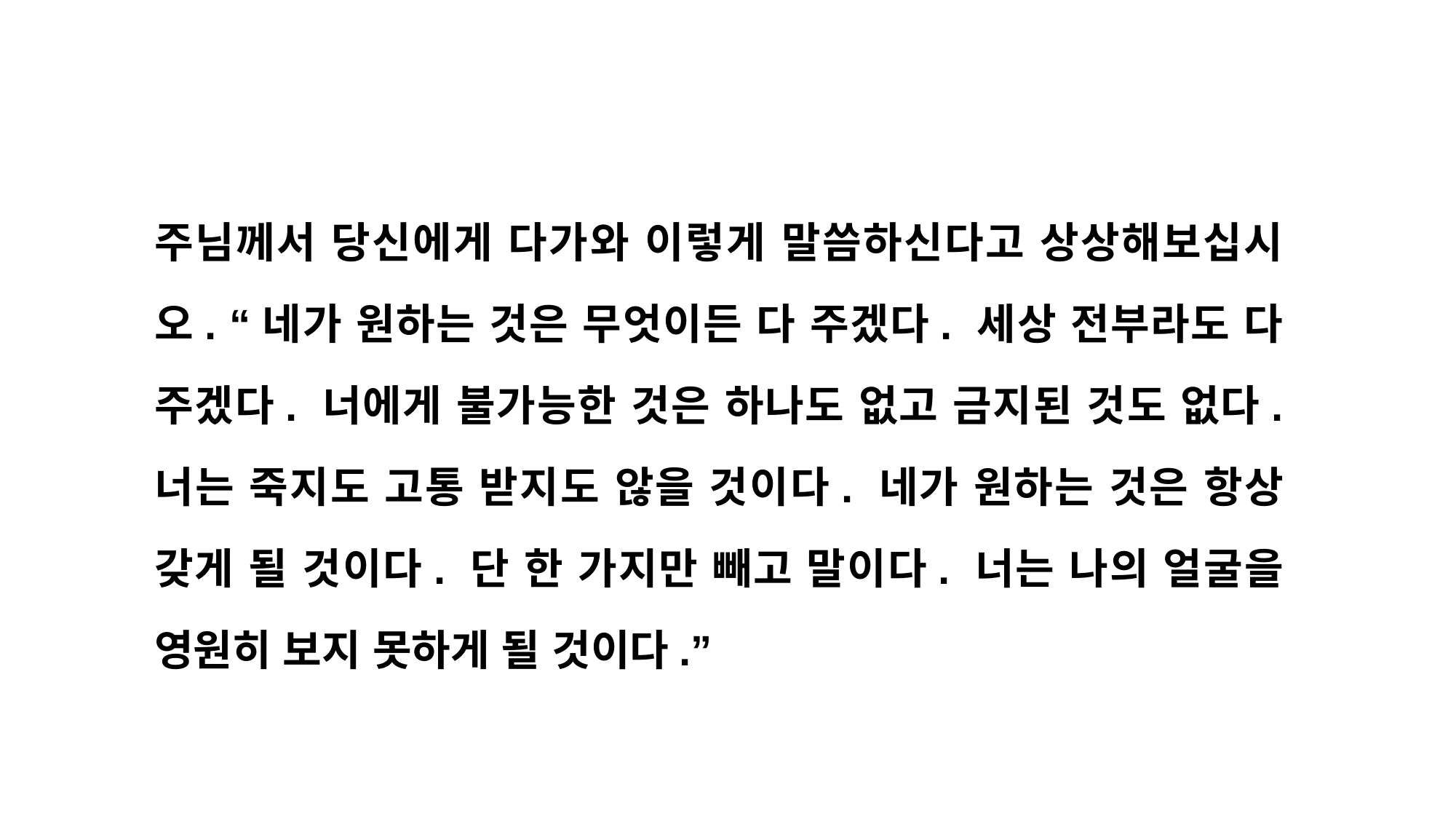

주님께서 당신에게 다가와 이렇게 말씀하신다고 상상해보십시오. “네가 원하는 것은 무엇이든 다 주겠다. 세상 전부라도 다 주겠다. 너에게 불가능한 것은 하나도 없고 금지된 것도 없다. 너는 죽지도 고통 받지도 않을 것이다. 네가 원하는 것은 항상 갖게 될 것이다. 단 한 가지만 빼고 말이다. 너는 나의 얼굴을 영원히 보지 못하게 될 것이다.”